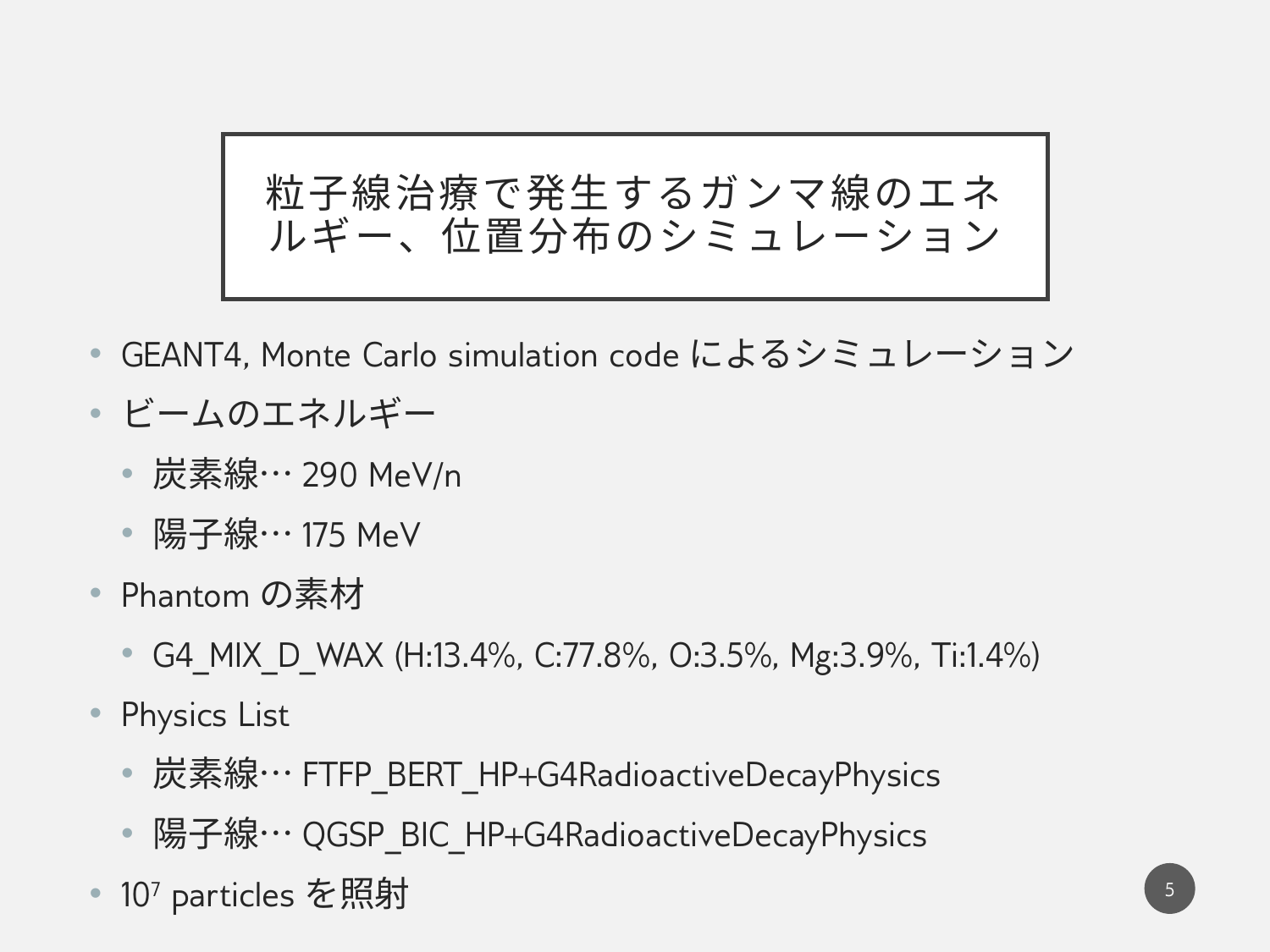

# 粒子線治療で発生するガンマ線のエネルギー、位置分布のシミュレーション
GEANT4, Monte Carlo simulation codeによるシミュレーション
ビームのエネルギー
炭素線…290 MeV/n
陽子線…175 MeV
Phantomの素材
G4_MIX_D_WAX (H:13.4%, C:77.8%, O:3.5%, Mg:3.9%, Ti:1.4%)
Physics List
炭素線…FTFP_BERT_HP+G4RadioactiveDecayPhysics
陽子線…QGSP_BIC_HP+G4RadioactiveDecayPhysics
107 particlesを照射
5